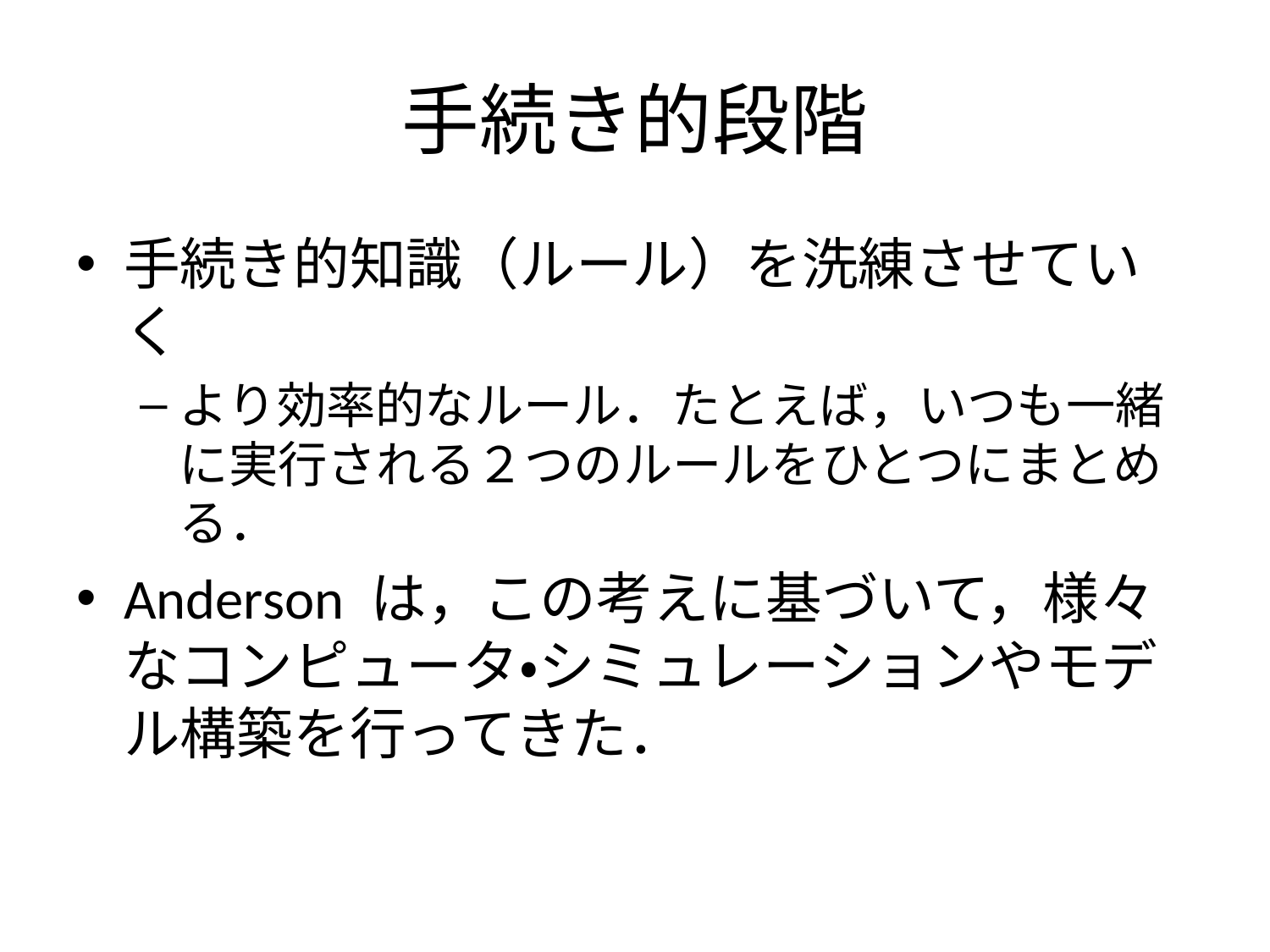

# 手続き的段階
手続き的知識（ルール）を洗練させていく
より効率的なルール．たとえば，いつも一緒に実行される２つのルールをひとつにまとめる．
Anderson は，この考えに基づいて，様々なコンピュータ・シミュレーションやモデル構築を行ってきた．